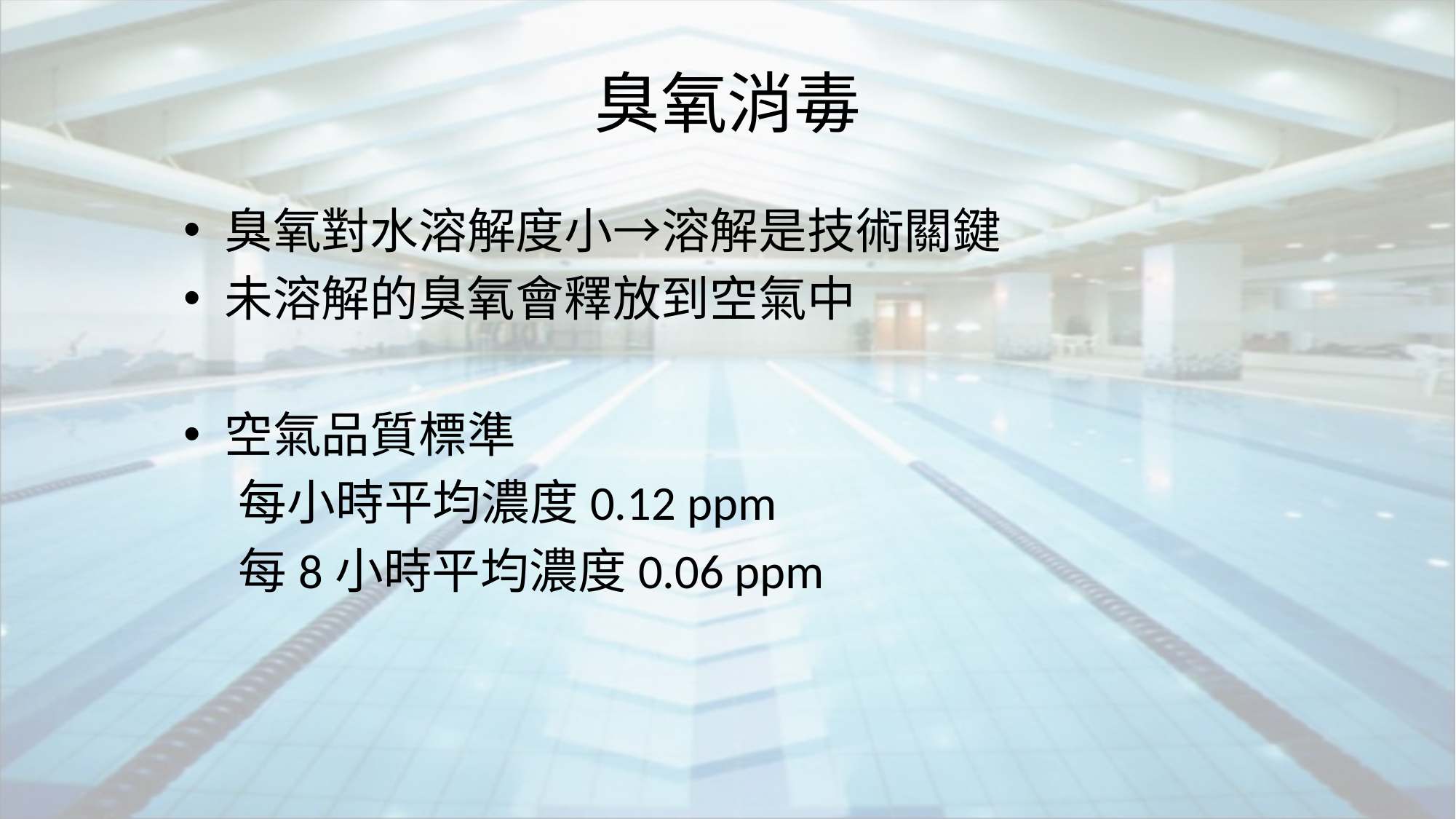

# 臭氧消毒
臭氧對水溶解度小→溶解是技術關鍵
未溶解的臭氧會釋放到空氣中

空氣品質標準
    每小時平均濃度0.12 ppm
    每8小時平均濃度0.06 ppm